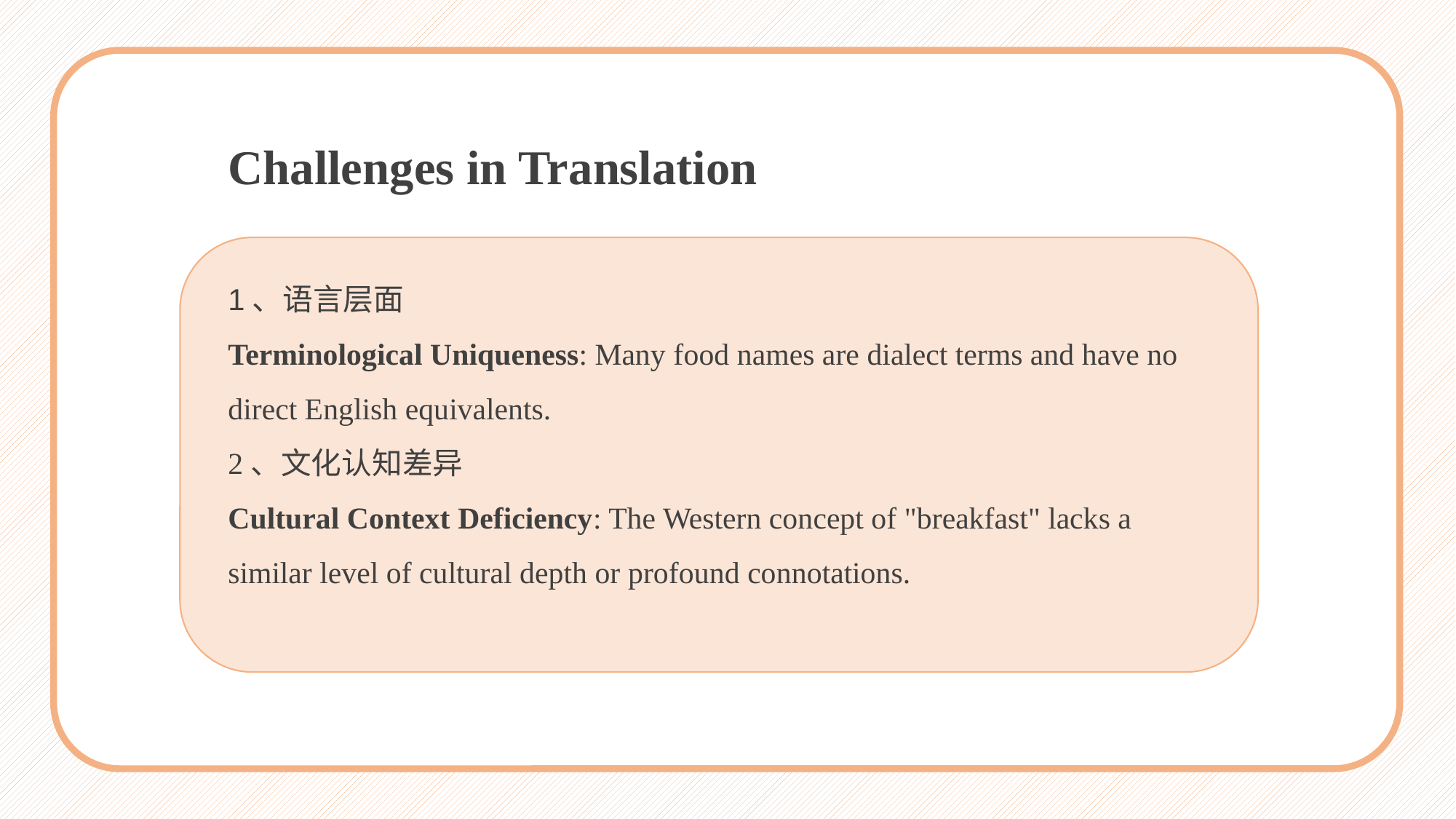

Challenges in Translation

1、语言层面
Terminological Uniqueness: Many food names are dialect terms and have no direct English equivalents.
2、文化认知差异
Cultural Context Deficiency: The Western concept of "breakfast" lacks a similar level of cultural depth or profound connotations.